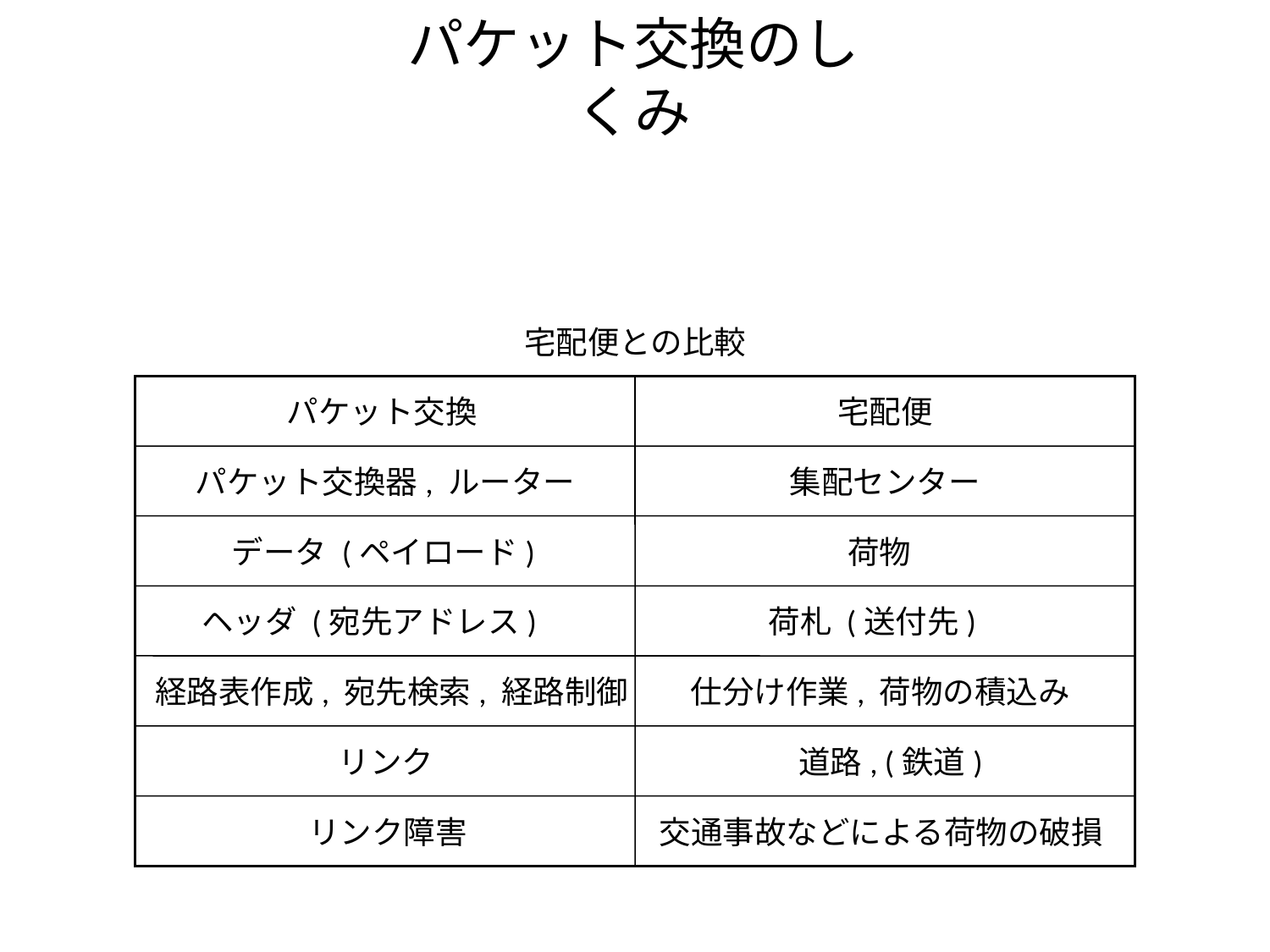

パケット交換のしくみ
宅配便との比較

パケット交換
宅配便

パケット交換器, ルーター
集配センター

データ (ペイロード)
荷物

ヘッダ (宛先アドレス)
荷札 (送付先)

経路表作成, 宛先検索, 経路制御
仕分け作業, 荷物の積込み

リンク
道路, (鉄道)

リンク障害
交通事故などによる荷物の破損